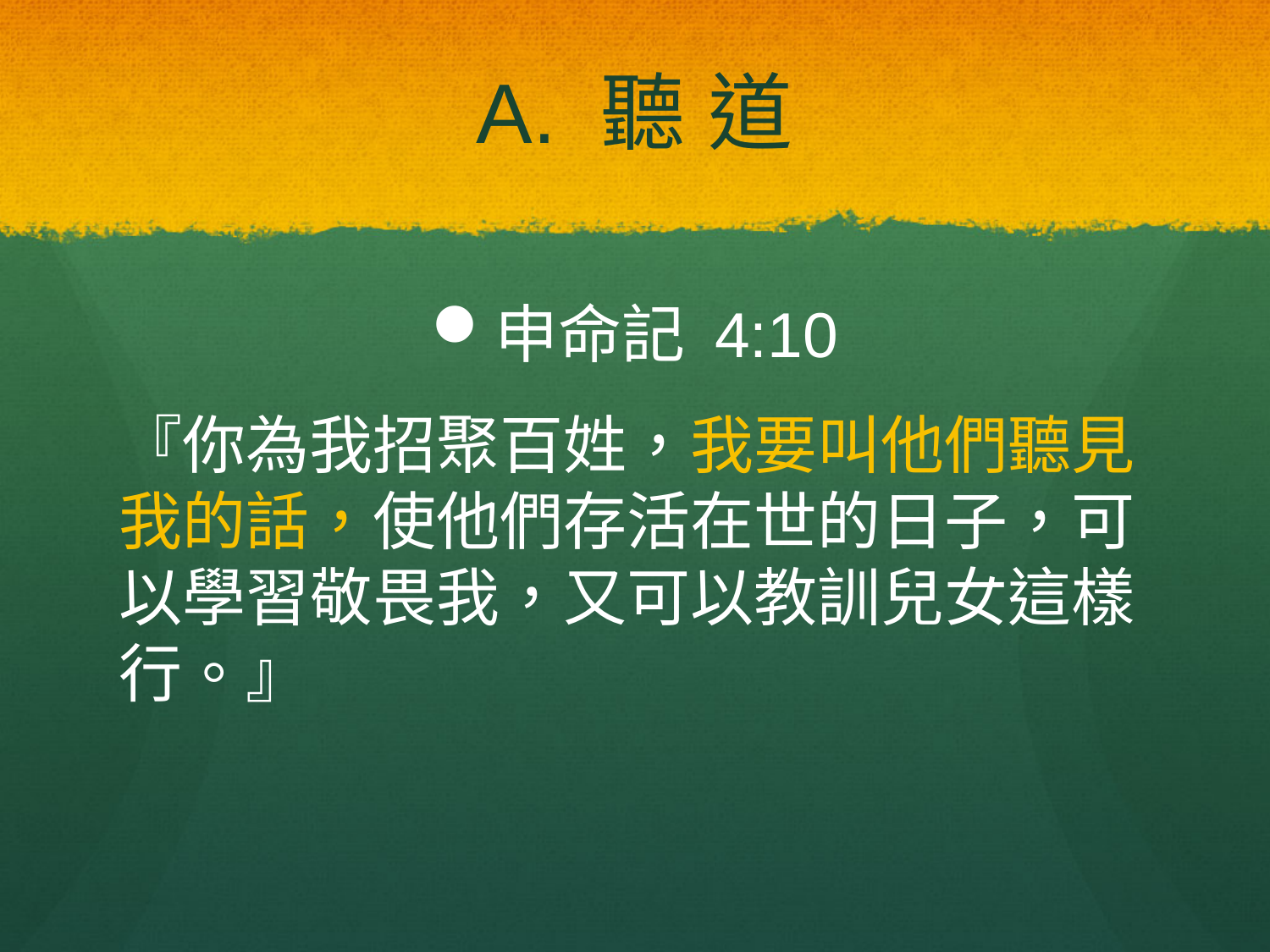

# A. 聽 道
申命記 4:10
『你為我招聚百姓，我要叫他們聽見我的話，使他們存活在世的日子，可以學習敬畏我，又可以教訓兒女這樣行。』